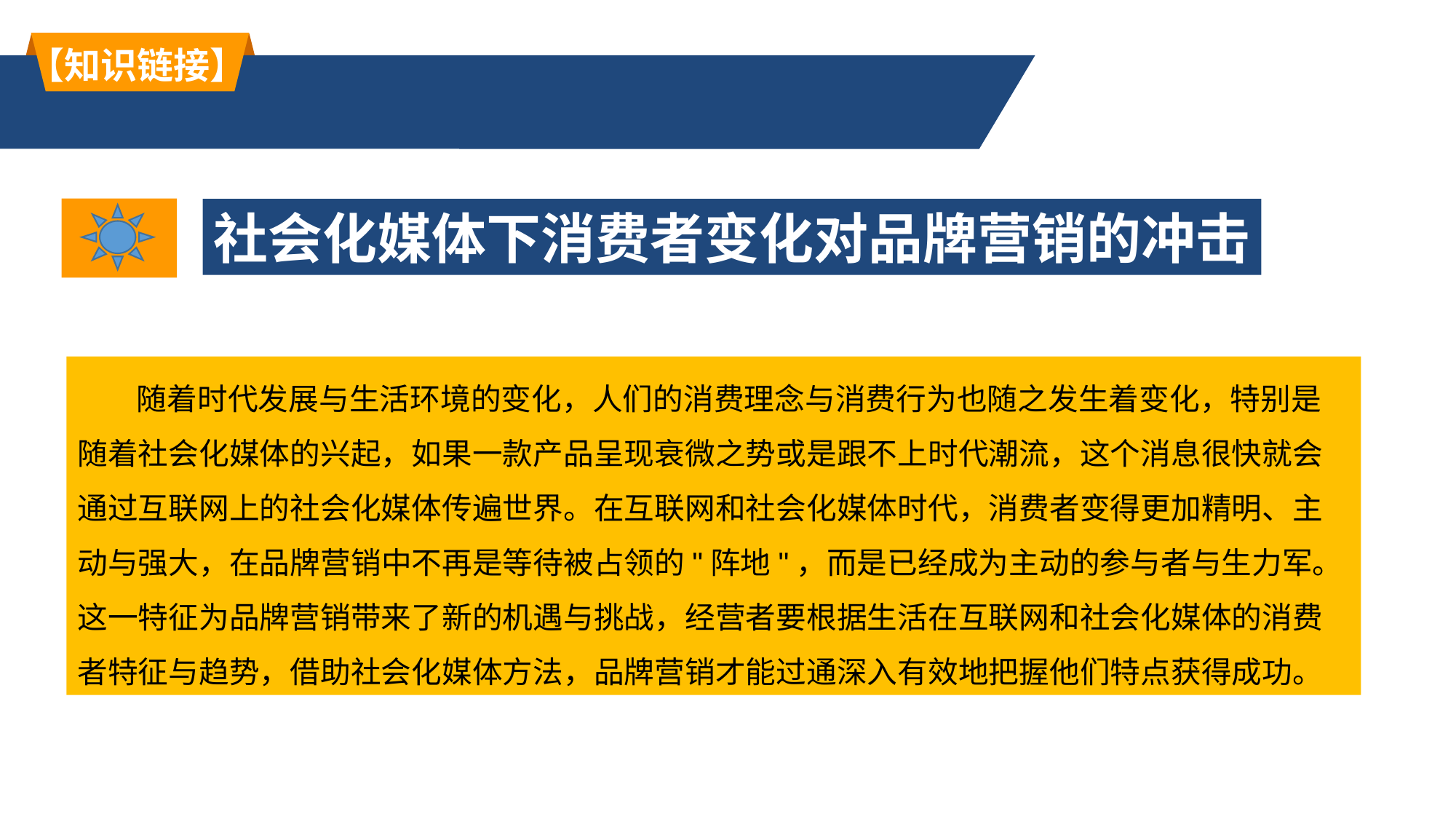

【知识链接】

社会化媒体下消费者变化对品牌营销的冲击

   随着时代发展与生活环境的变化，人们的消费理念与消费行为也随之发生着变化，特别是随着社会化媒体的兴起，如果一款产品呈现衰微之势或是跟不上时代潮流，这个消息很快就会通过互联网上的社会化媒体传遍世界。在互联网和社会化媒体时代，消费者变得更加精明、主动与强大，在品牌营销中不再是等待被占领的"阵地"，而是已经成为主动的参与者与生力军。这一特征为品牌营销带来了新的机遇与挑战，经营者要根据生活在互联网和社会化媒体的消费者特征与趋势，借助社会化媒体方法，品牌营销才能过通深入有效地把握他们特点获得成功。